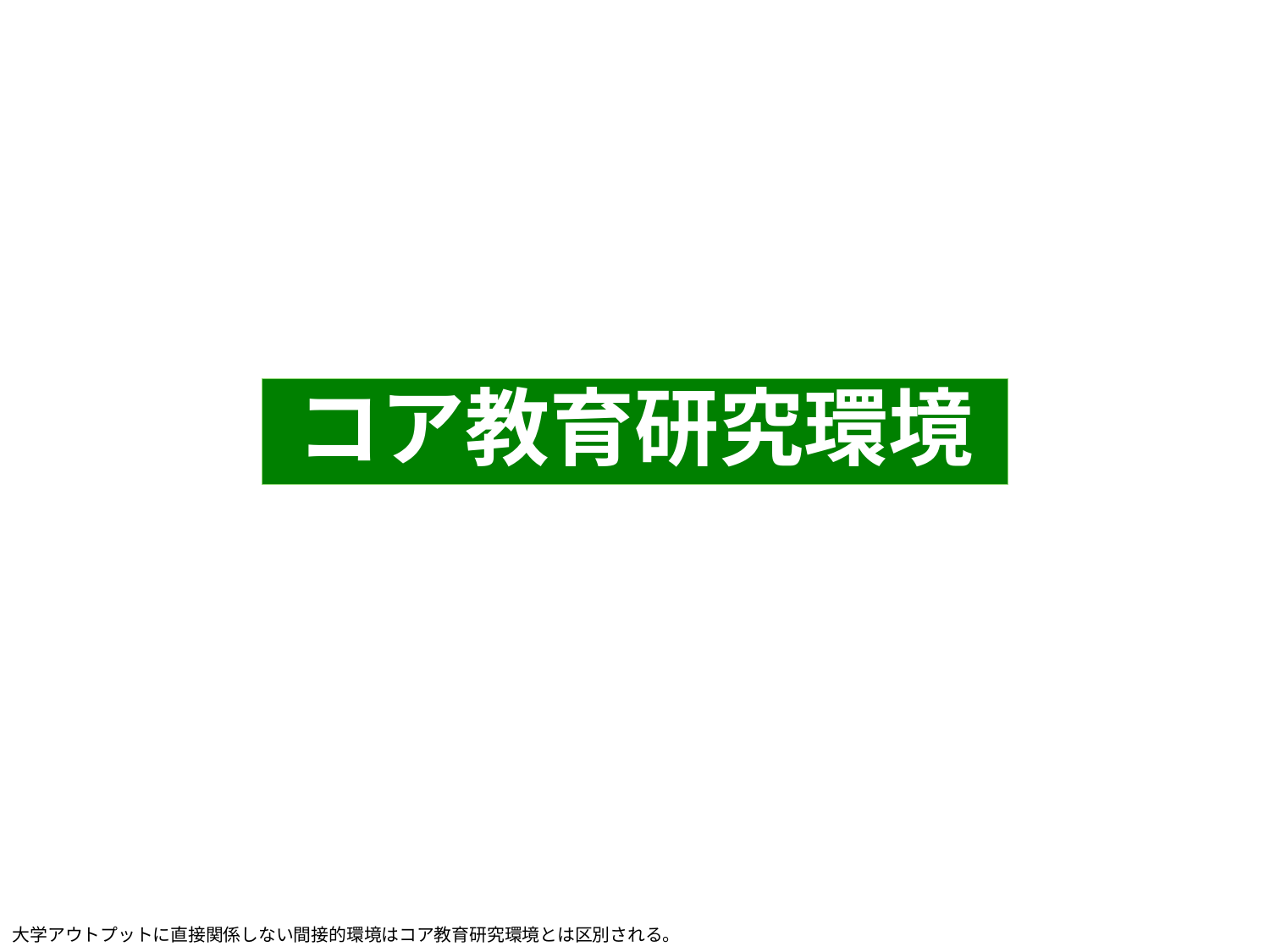

コア教育研究環境
大学アウトプットに直接関係しない間接的環境はコア教育研究環境とは区別される。